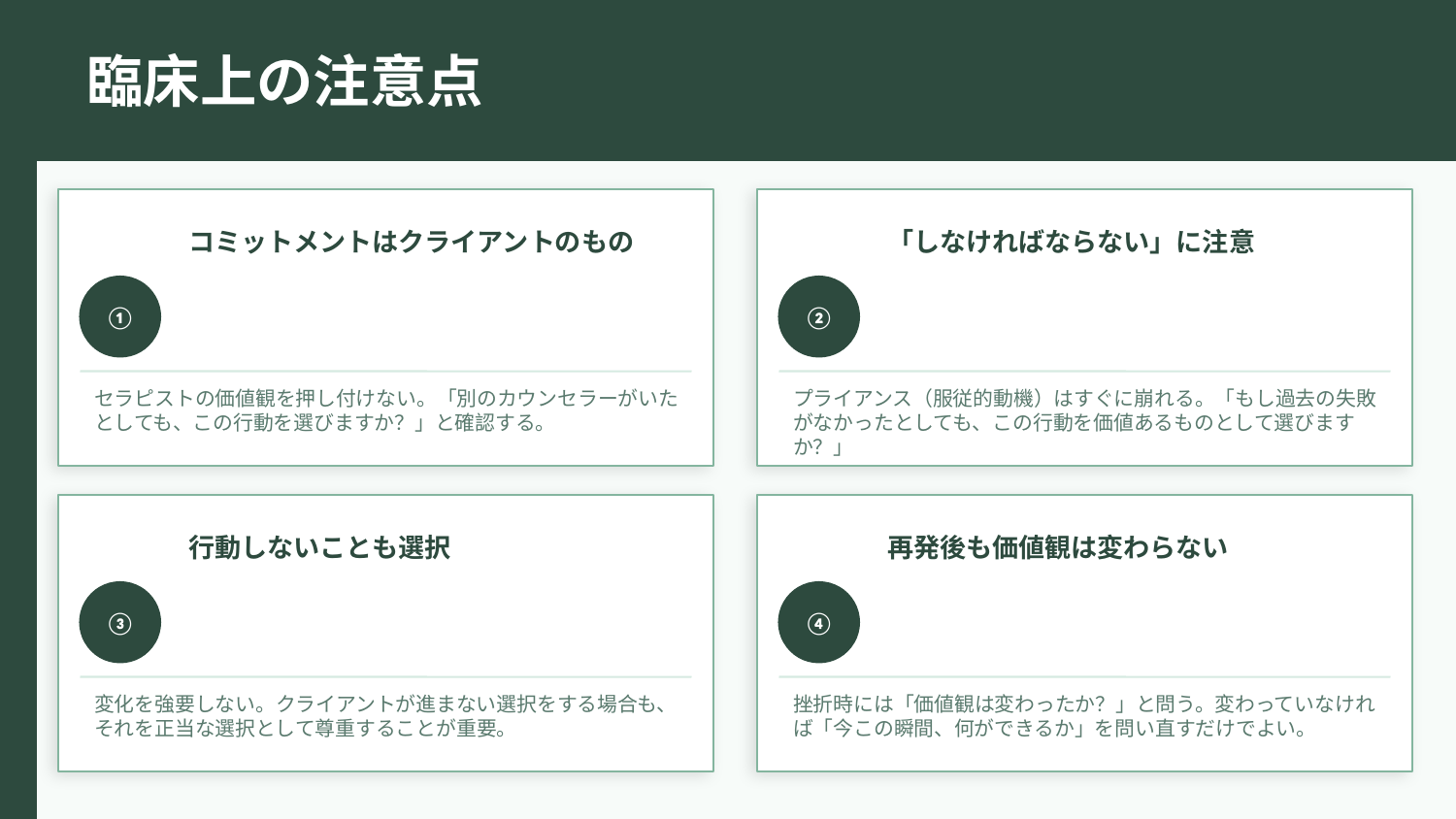

臨床上の注意点

コミットメントはクライアントのもの
「しなければならない」に注意

①

②

セラピストの価値観を押し付けない。「別のカウンセラーがいたとしても、この行動を選びますか？」と確認する。
プライアンス（服従的動機）はすぐに崩れる。「もし過去の失敗がなかったとしても、この行動を価値あるものとして選びますか？」

行動しないことも選択
再発後も価値観は変わらない

③

④

変化を強要しない。クライアントが進まない選択をする場合も、それを正当な選択として尊重することが重要。
挫折時には「価値観は変わったか？」と問う。変わっていなければ「今この瞬間、何ができるか」を問い直すだけでよい。